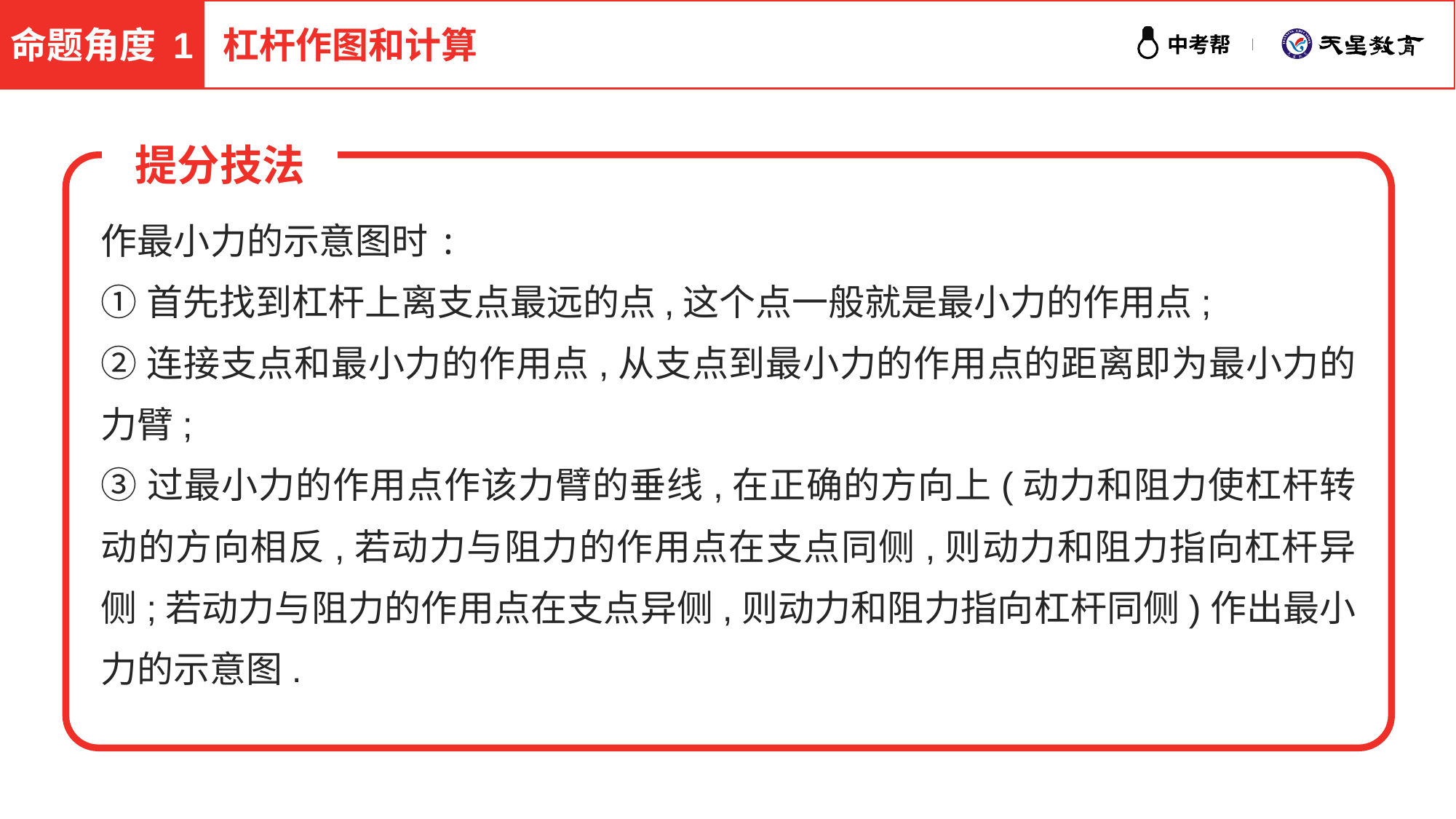

命题角度 1
杠杆作图和计算
提分技法

作最小力的示意图时:
①首先找到杠杆上离支点最远的点,这个点一般就是最小力的作用点;
②连接支点和最小力的作用点,从支点到最小力的作用点的距离即为最小力的力臂;
③过最小力的作用点作该力臂的垂线,在正确的方向上(动力和阻力使杠杆转动的方向相反,若动力与阻力的作用点在支点同侧,则动力和阻力指向杠杆异侧;若动力与阻力的作用点在支点异侧,则动力和阻力指向杠杆同侧)作出最小力的示意图.